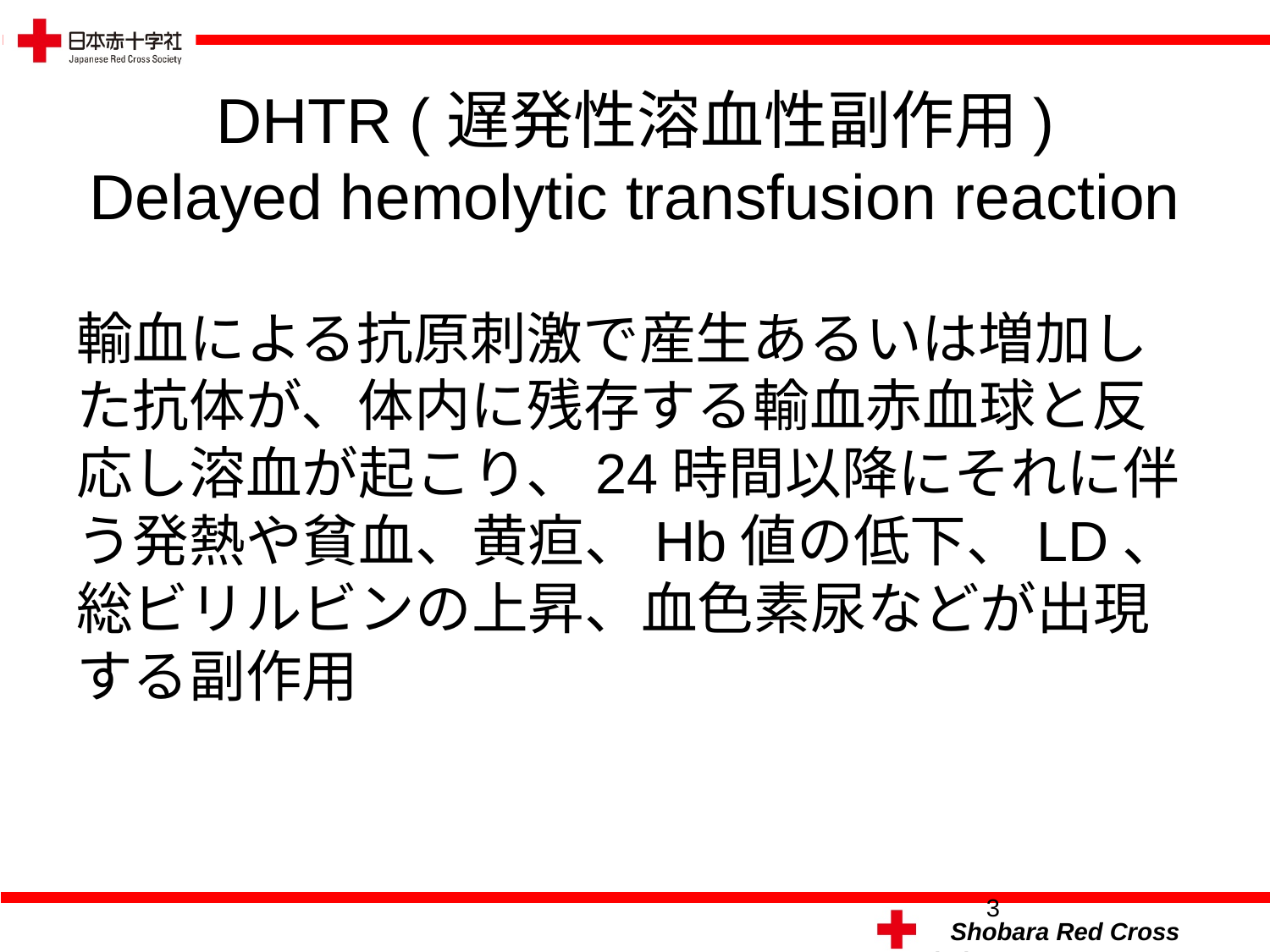

# DHTR (遅発性溶血性副作用) Delayed hemolytic transfusion reaction
輸血による抗原刺激で産生あるいは増加した抗体が、体内に残存する輸血赤血球と反応し溶血が起こり、24時間以降にそれに伴う発熱や貧血、黄疸、Hb値の低下、LD、総ビリルビンの上昇、血色素尿などが出現する副作用

3